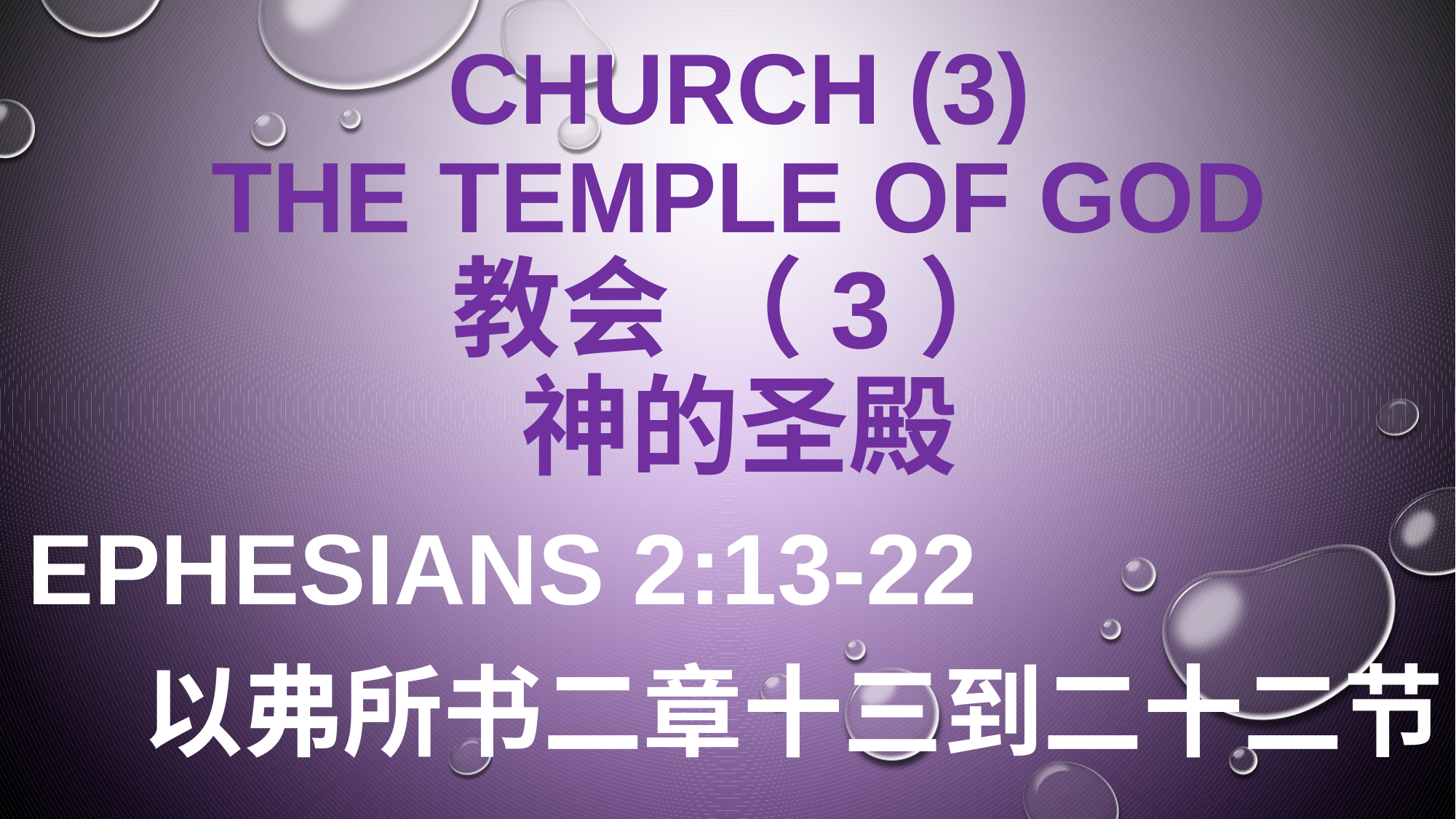

# Church (3) the temple of god 教会 （3） 神的圣殿
Ephesians 2:13-22                     以弗所书二章十三到二十二节